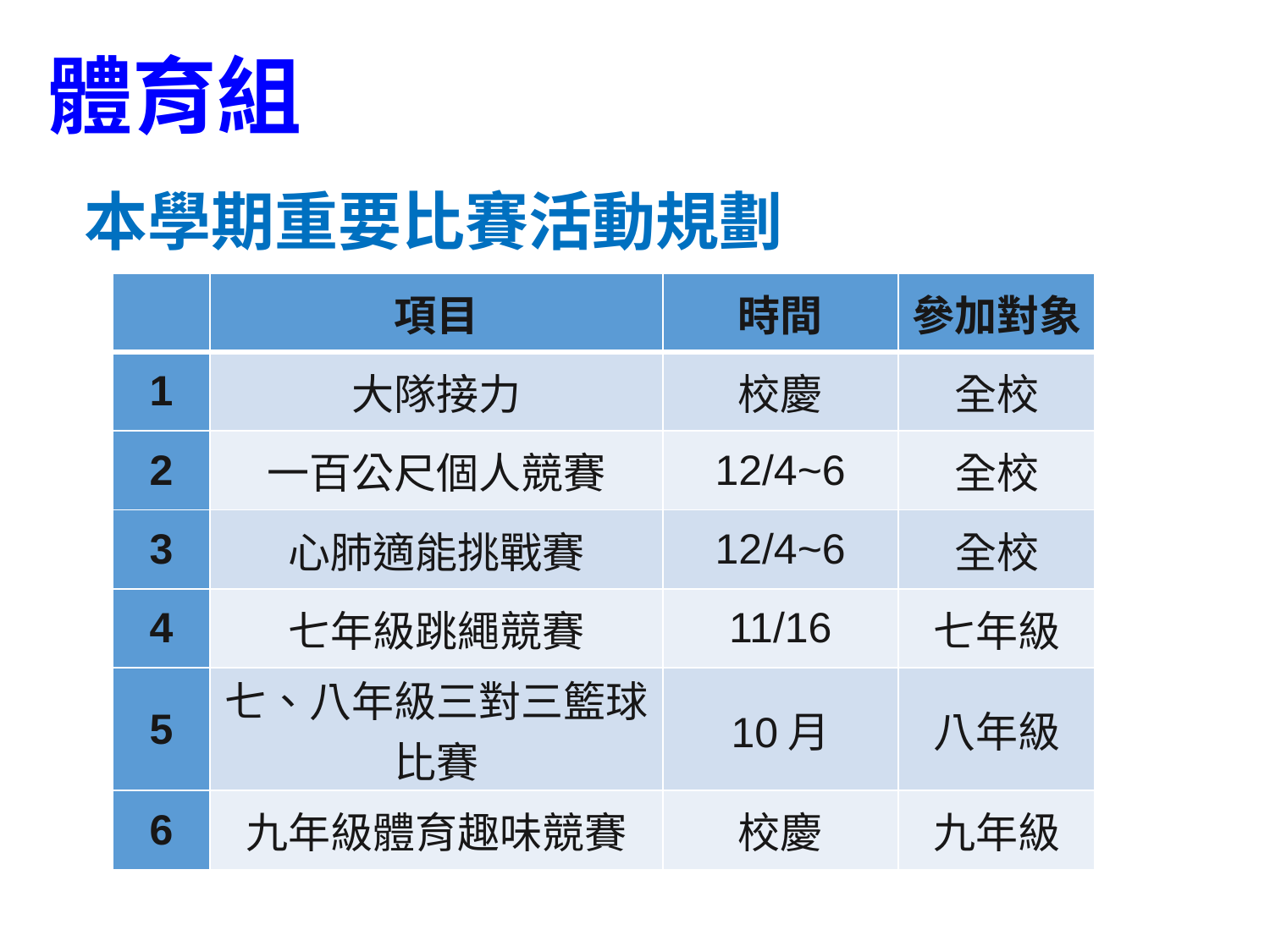

體育組
# 本學期重要比賽活動規劃
|  | 項目 | 時間 | 參加對象 |
| --- | --- | --- | --- |
| 1 | 大隊接力 | 校慶 | 全校 |
| 2 | 一百公尺個人競賽 | 12/4~6 | 全校 |
| 3 | 心肺適能挑戰賽 | 12/4~6 | 全校 |
| 4 | 七年級跳繩競賽 | 11/16 | 七年級 |
| 5 | 七、八年級三對三籃球比賽 | 10月 | 八年級 |
| 6 | 九年級體育趣味競賽 | 校慶 | 九年級 |